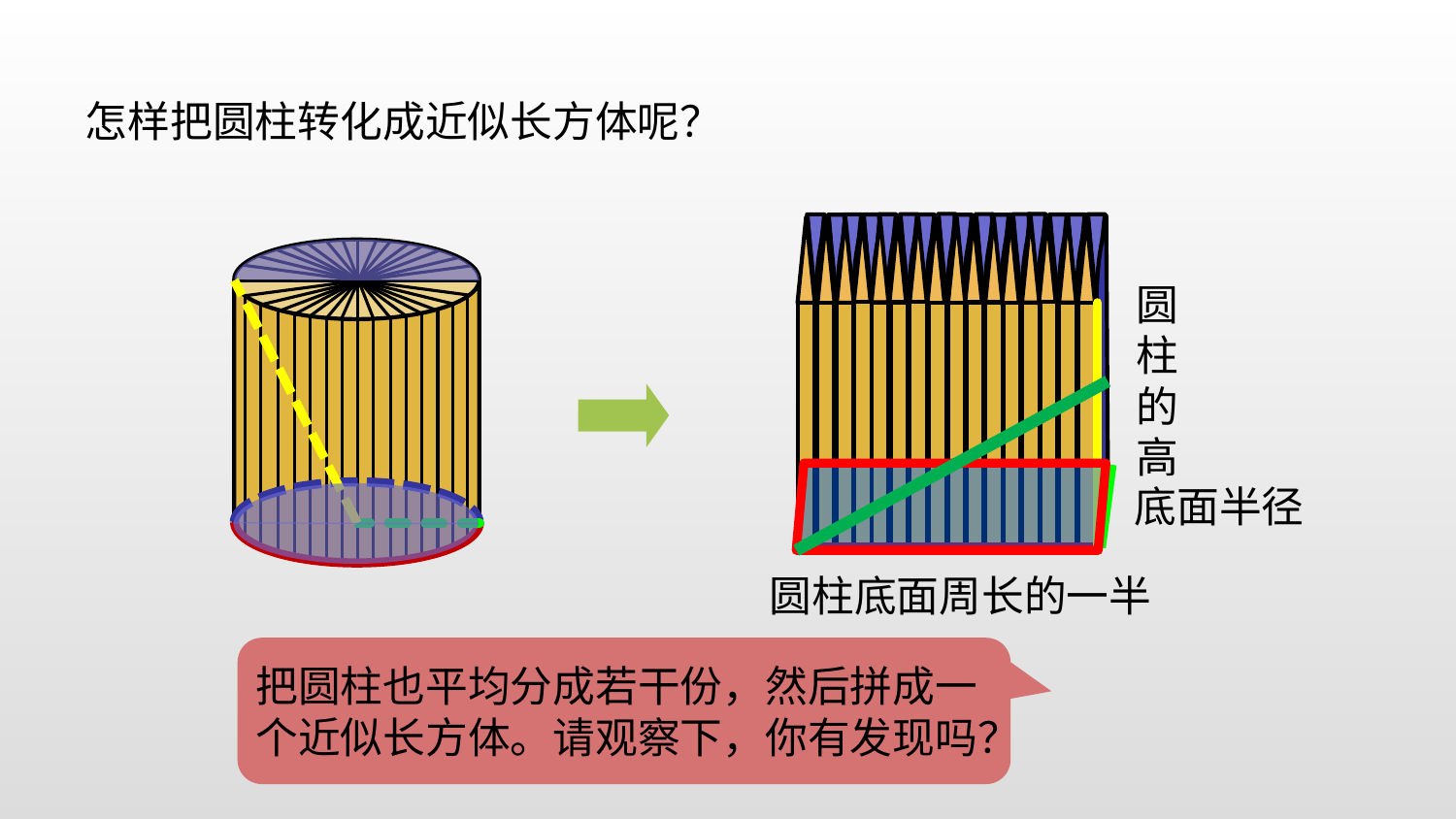

怎样把圆柱转化成近似长方体呢？

圆柱的高

底面半径

圆柱底面周长的一半
把圆柱也平均分成若干份，然后拼成一个近似长方体。请观察下，你有发现吗？